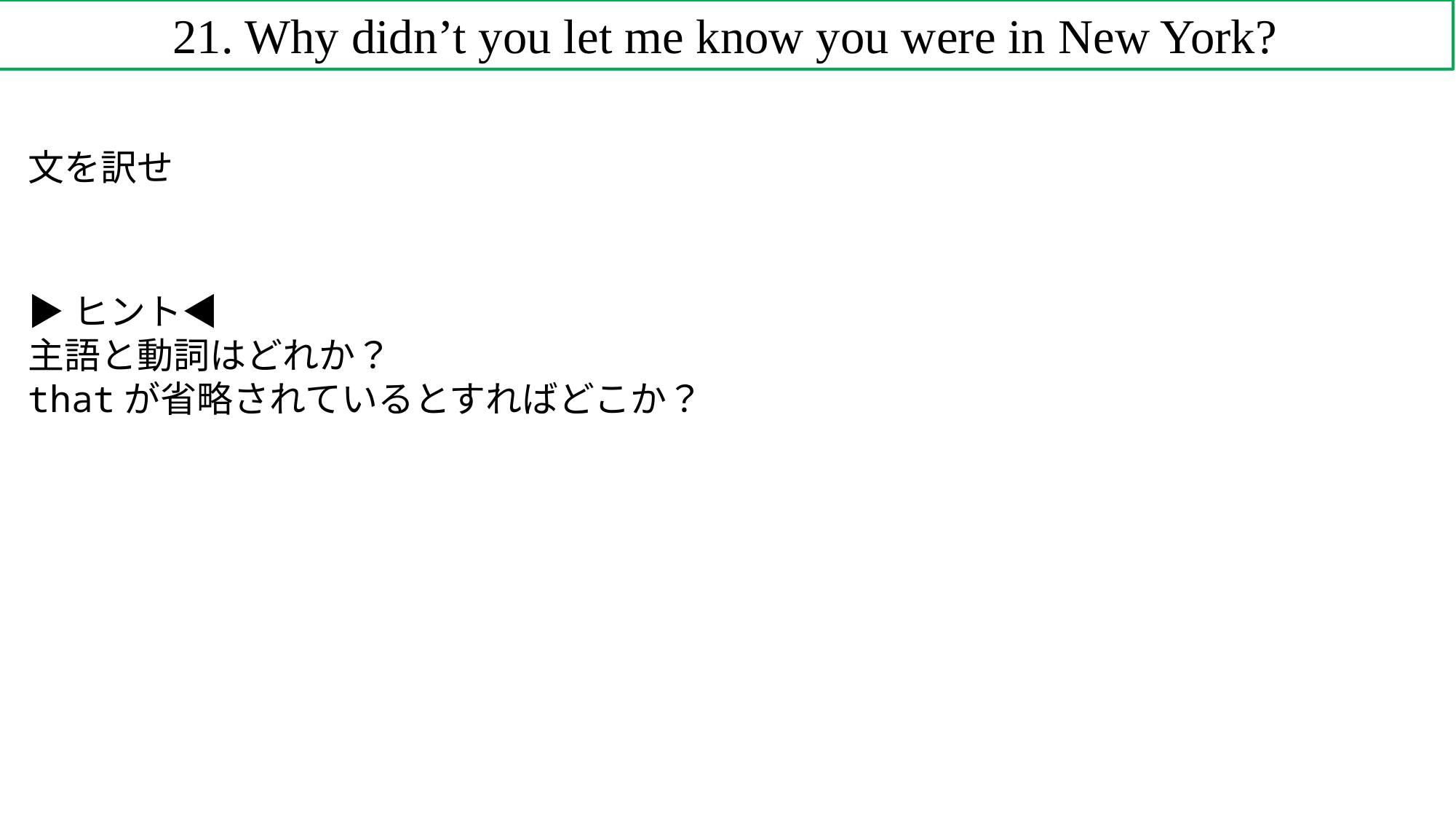

21. Why didn’t you let me know you were in New York?
文を訳せ
▶ヒント◀
主語と動詞はどれか？
thatが省略されているとすればどこか？